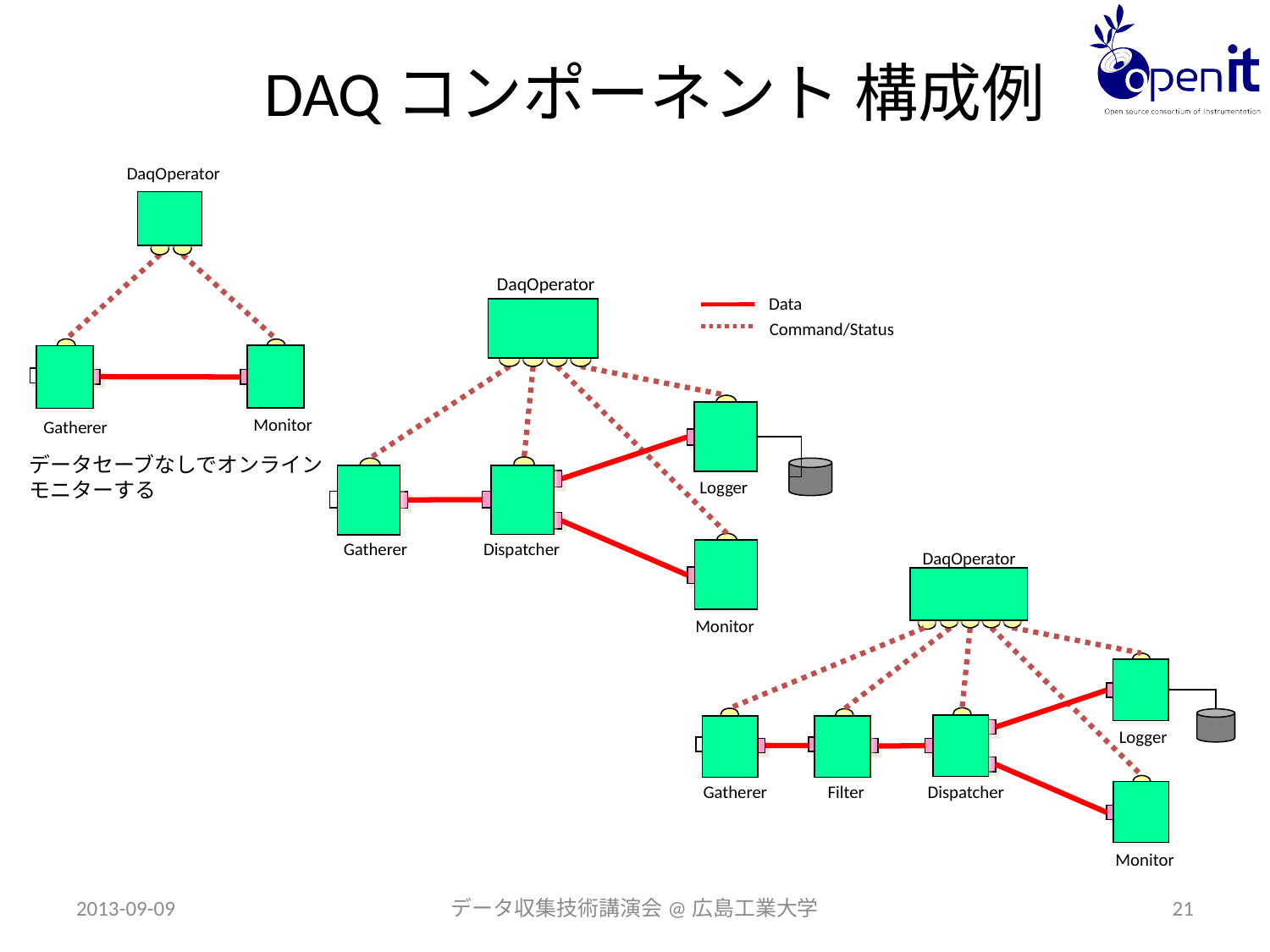

# DAQコンポーネント 構成例
DaqOperator

Monitor
Gatherer
データセーブなしでオンライン
モニターする
DaqOperator
Data

Command/Status

Logger
Gatherer
Dispatcher

Monitor
DaqOperator

Logger
Gatherer
Dispatcher
Filter

Monitor
2013-09-09
データ収集技術講演会@広島工業大学
21